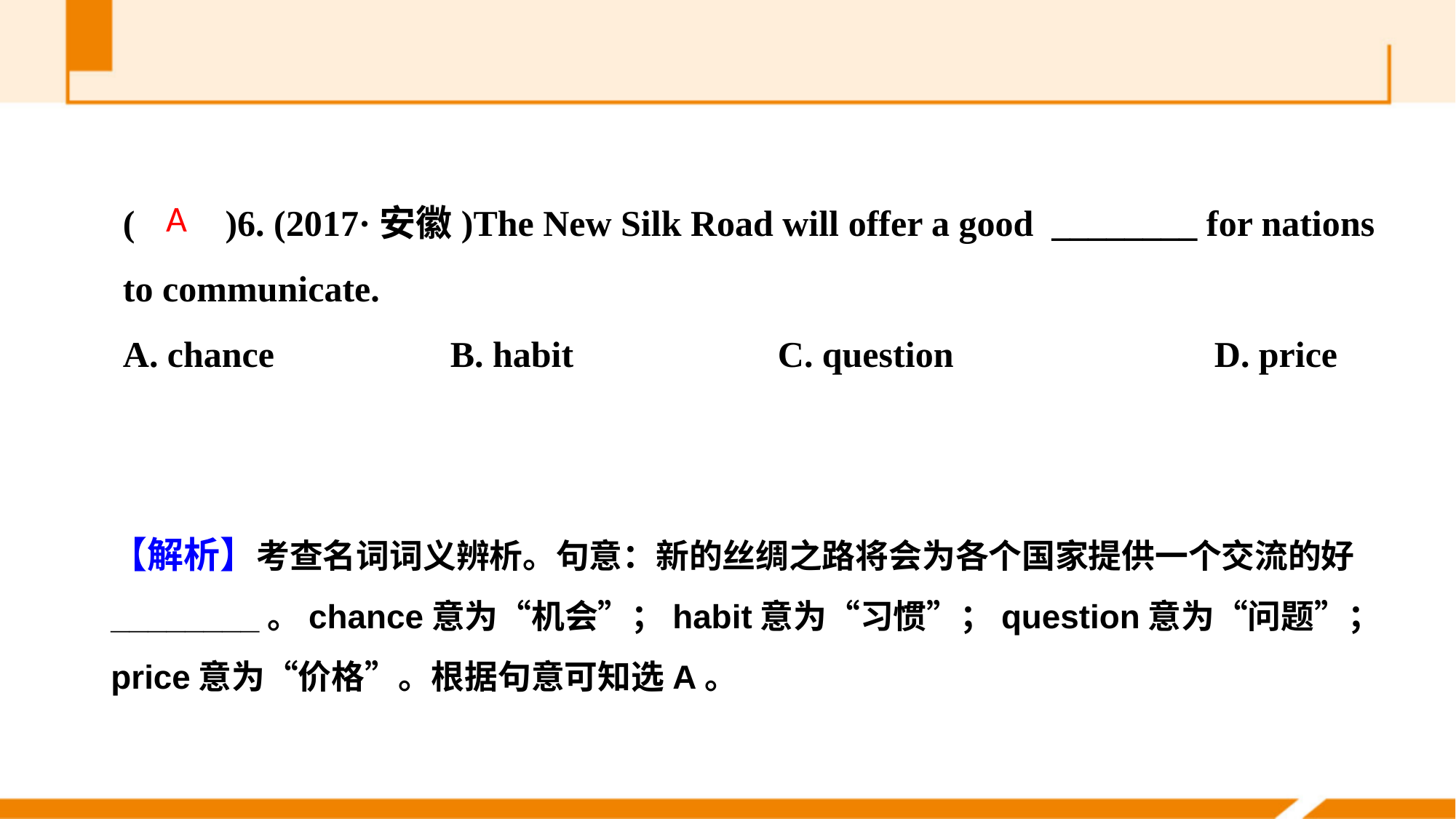

(　　)6. (2017·安徽)The New Silk Road will offer a good  ________ for nations to communicate.
A. chance  		B. habit		C. question  			D. price
A
【解析】考查名词词义辨析。句意：新的丝绸之路将会为各个国家提供一个交流的好________。chance意为“机会”；habit意为“习惯”；question意为“问题”；price意为“价格”。根据句意可知选A。